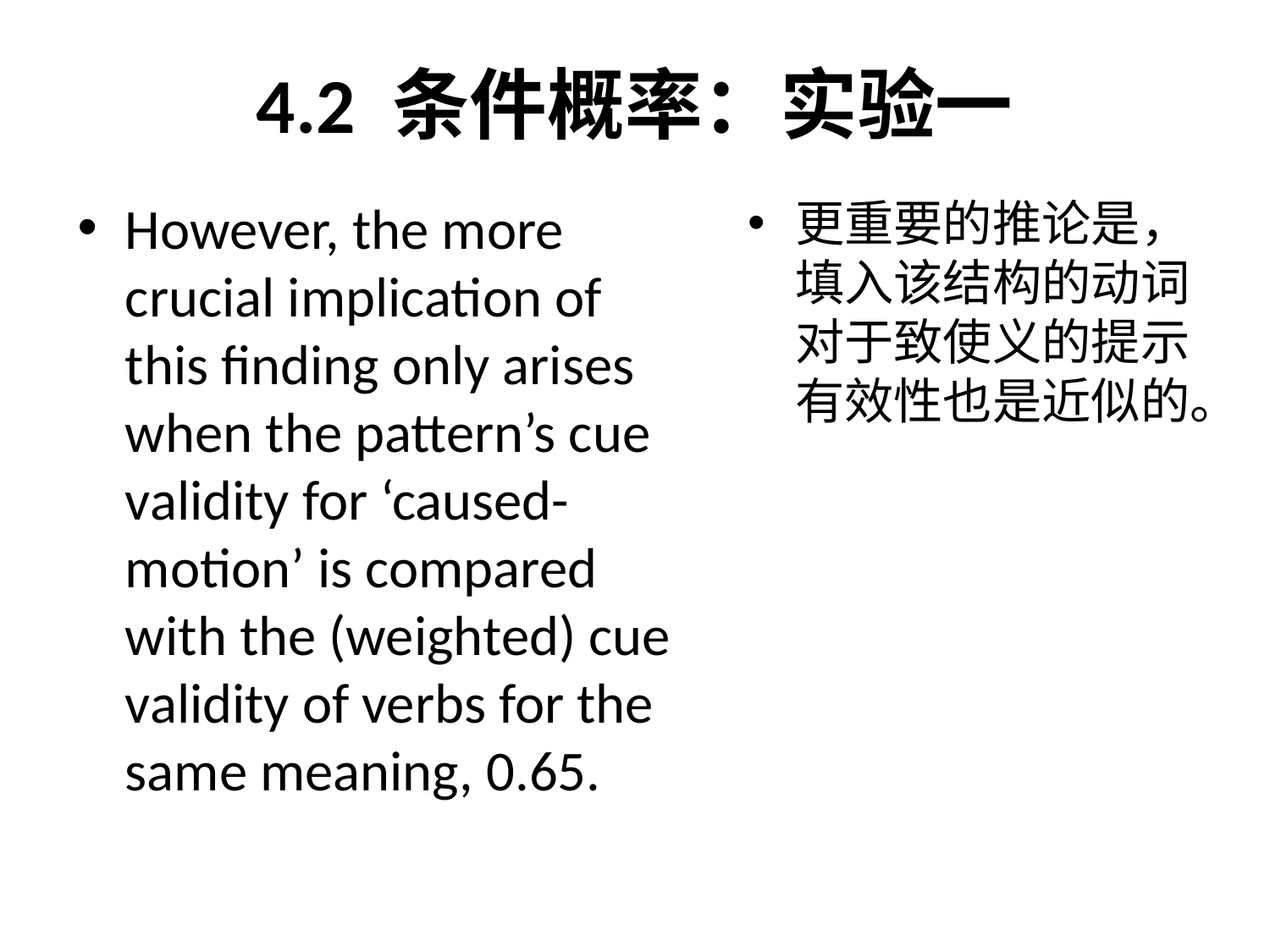

# 4.2 条件概率：实验一
However, the more crucial implication of this finding only arises when the pattern’s cue validity for ‘caused-motion’ is compared with the (weighted) cue validity of verbs for the same meaning, 0.65.
更重要的推论是，填入该结构的动词对于致使义的提示有效性也是近似的。